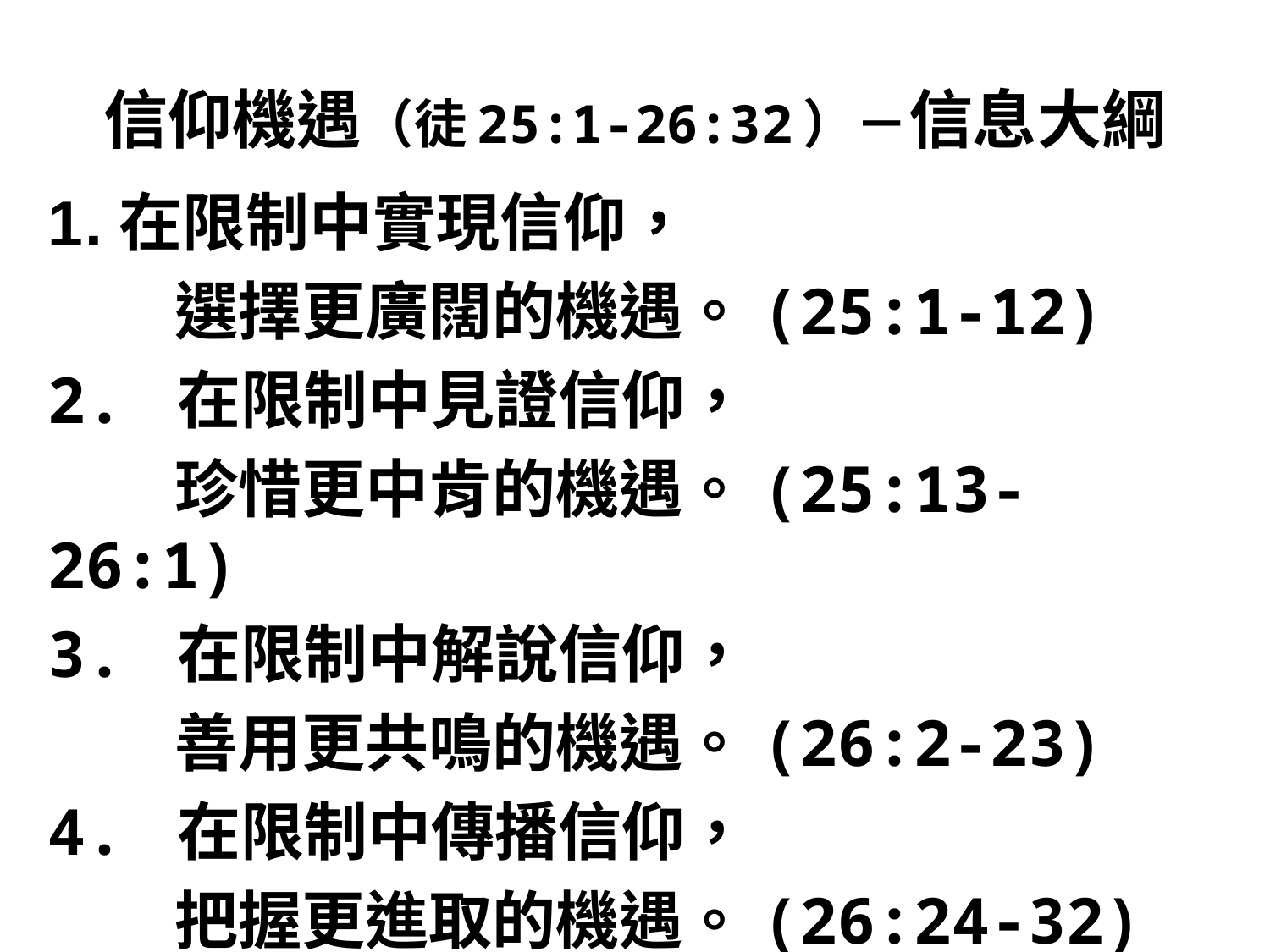

# 信仰機遇（徒25:1-26:32）－信息大綱
在限制中實現信仰，
　　選擇更廣闊的機遇。(25:1-12)
2. 在限制中見證信仰，
　　珍惜更中肯的機遇。(25:13-26:1)
3. 在限制中解說信仰，
　　善用更共鳴的機遇。(26:2-23)
4. 在限制中傳播信仰，
　　把握更進取的機遇。(26:24-32)